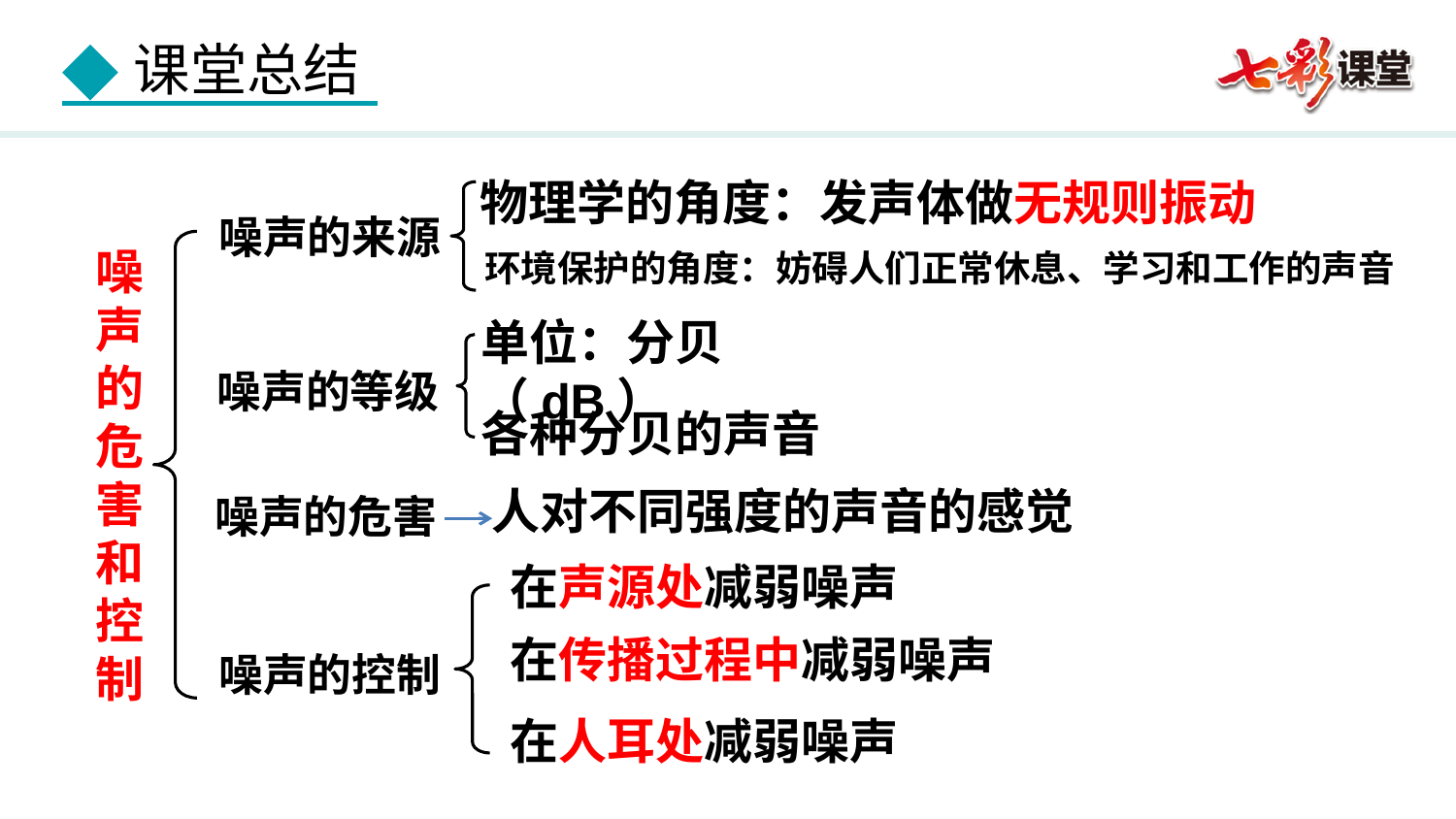

物理学的角度：发声体做无规则振动

噪声的来源
环境保护的角度：妨碍人们正常休息、学习和工作的声音
单位：分贝（dB）

噪声的等级
各种分贝的声音
人对不同强度的声音的感觉
噪声的危害
在声源处减弱噪声

在传播过程中减弱噪声
在人耳处减弱噪声
噪声的控制

噪声的危害和控制